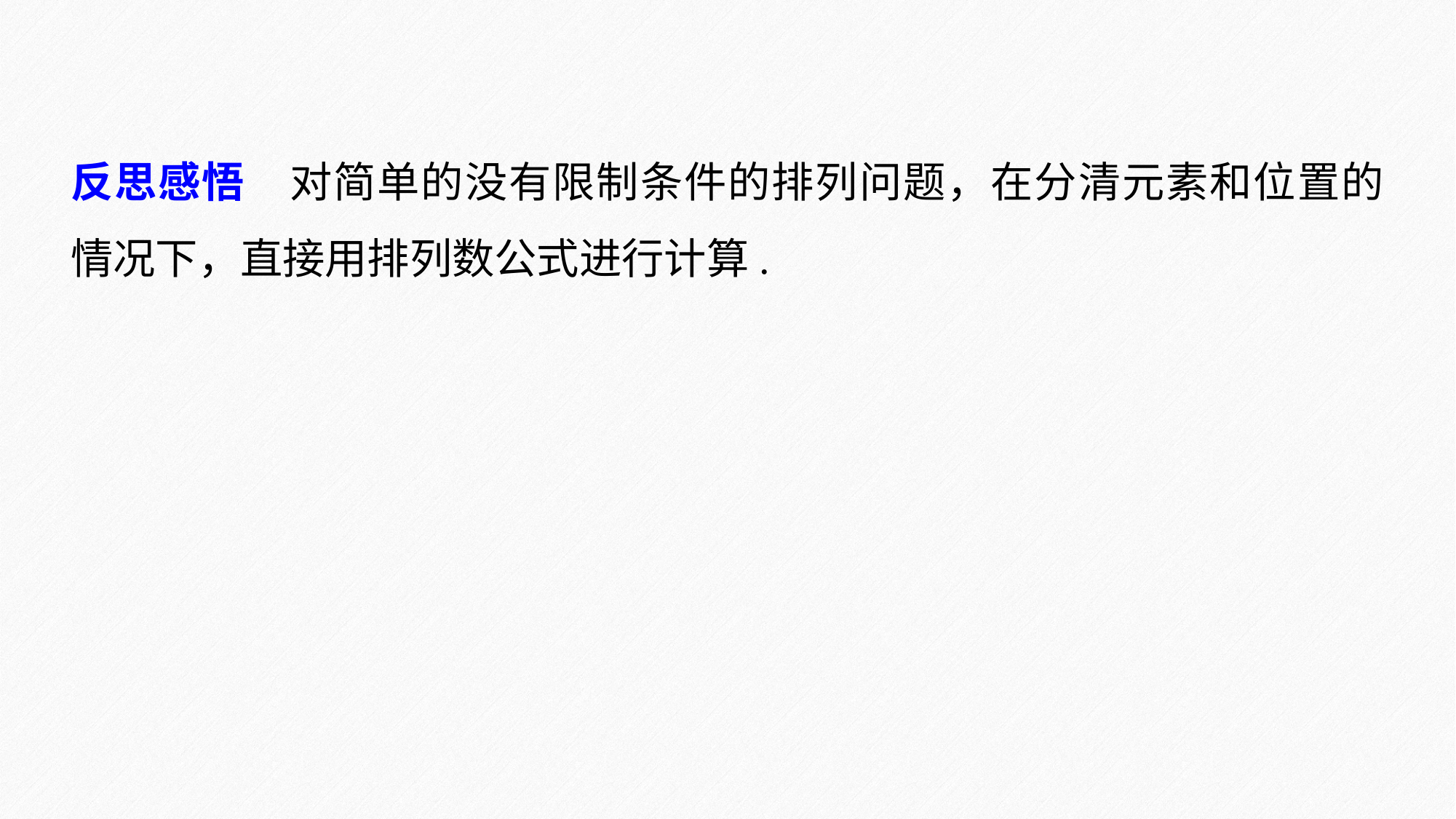

反思感悟　对简单的没有限制条件的排列问题，在分清元素和位置的情况下，直接用排列数公式进行计算.